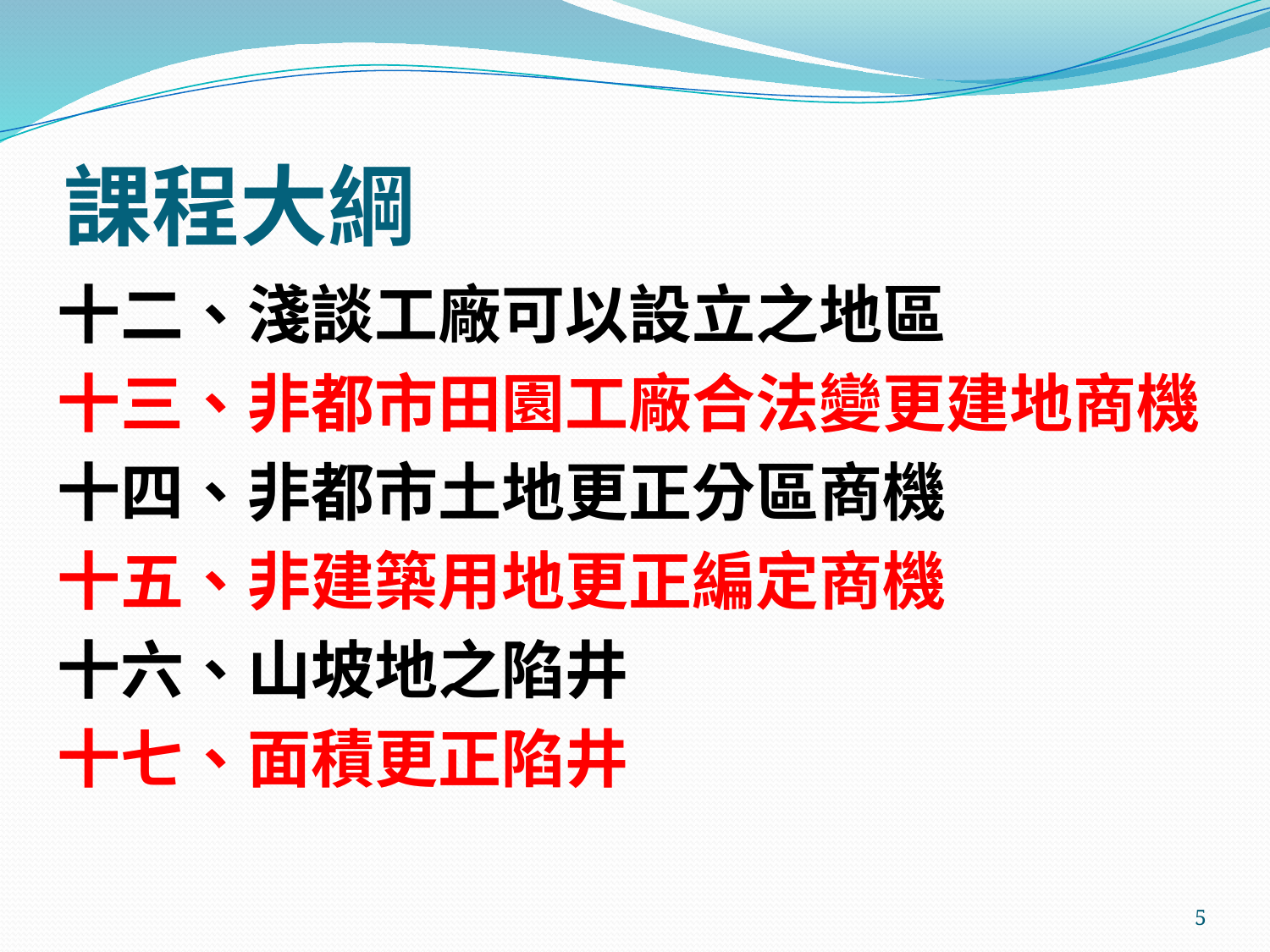

# 課程大綱
十二、淺談工廠可以設立之地區
十三、非都市田園工廠合法變更建地商機
十四、非都市土地更正分區商機
十五、非建築用地更正編定商機
十六、山坡地之陷井
十七、面積更正陷井

5